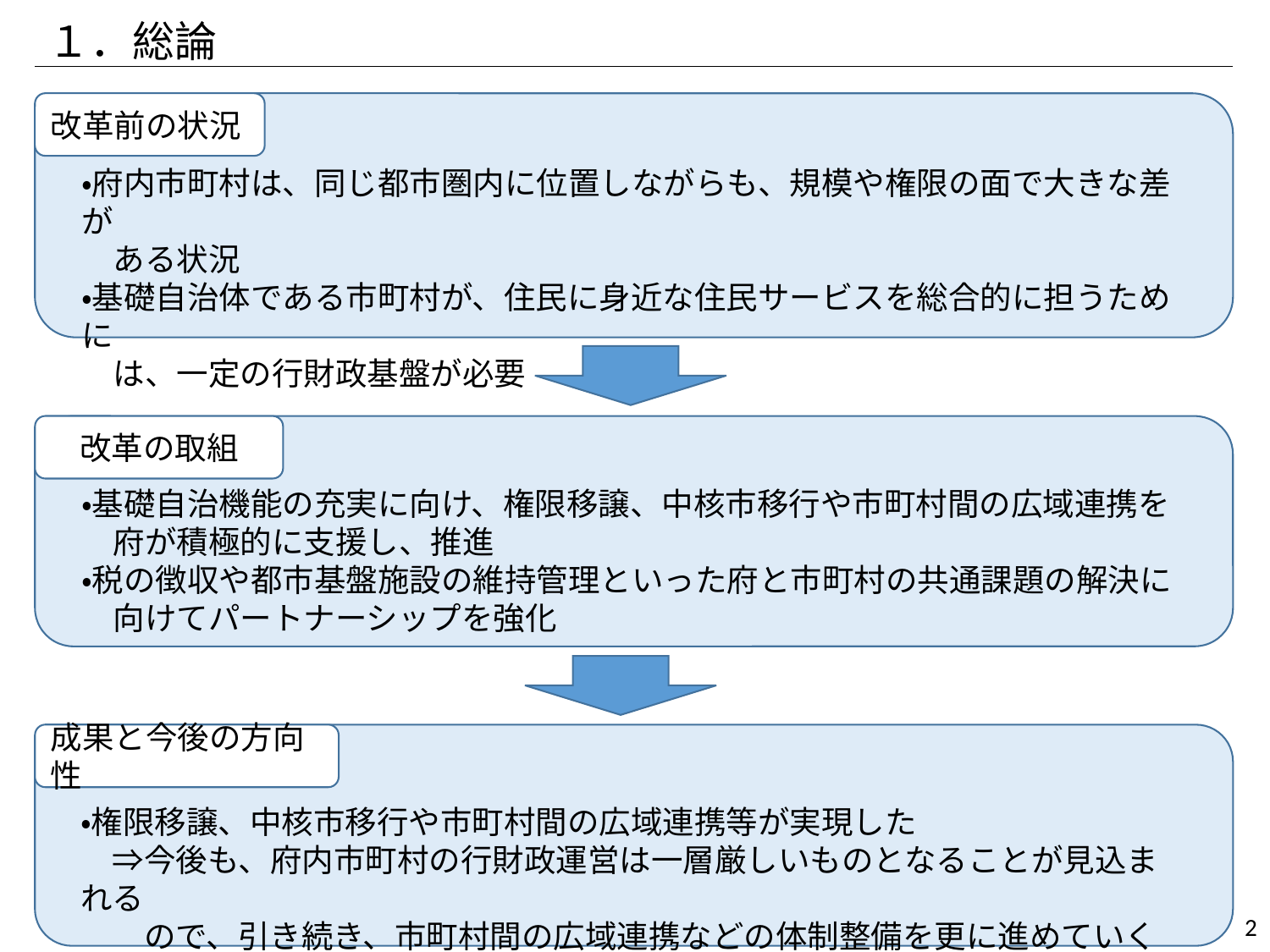

１．総論

改革前の状況
・府内市町村は、同じ都市圏内に位置しながらも、規模や権限の面で大きな差が
　ある状況
・基礎自治体である市町村が、住民に身近な住民サービスを総合的に担うために
　は、一定の行財政基盤が必要

改革の取組
・基礎自治機能の充実に向け、権限移譲、中核市移行や市町村間の広域連携を
　府が積極的に支援し、推進
・税の徴収や都市基盤施設の維持管理といった府と市町村の共通課題の解決に
　向けてパートナーシップを強化

成果と今後の方向性

・権限移譲、中核市移行や市町村間の広域連携等が実現した
　⇒今後も、府内市町村の行財政運営は一層厳しいものとなることが見込まれる
　　ので、引き続き、市町村間の広域連携などの体制整備を更に進めていく
2